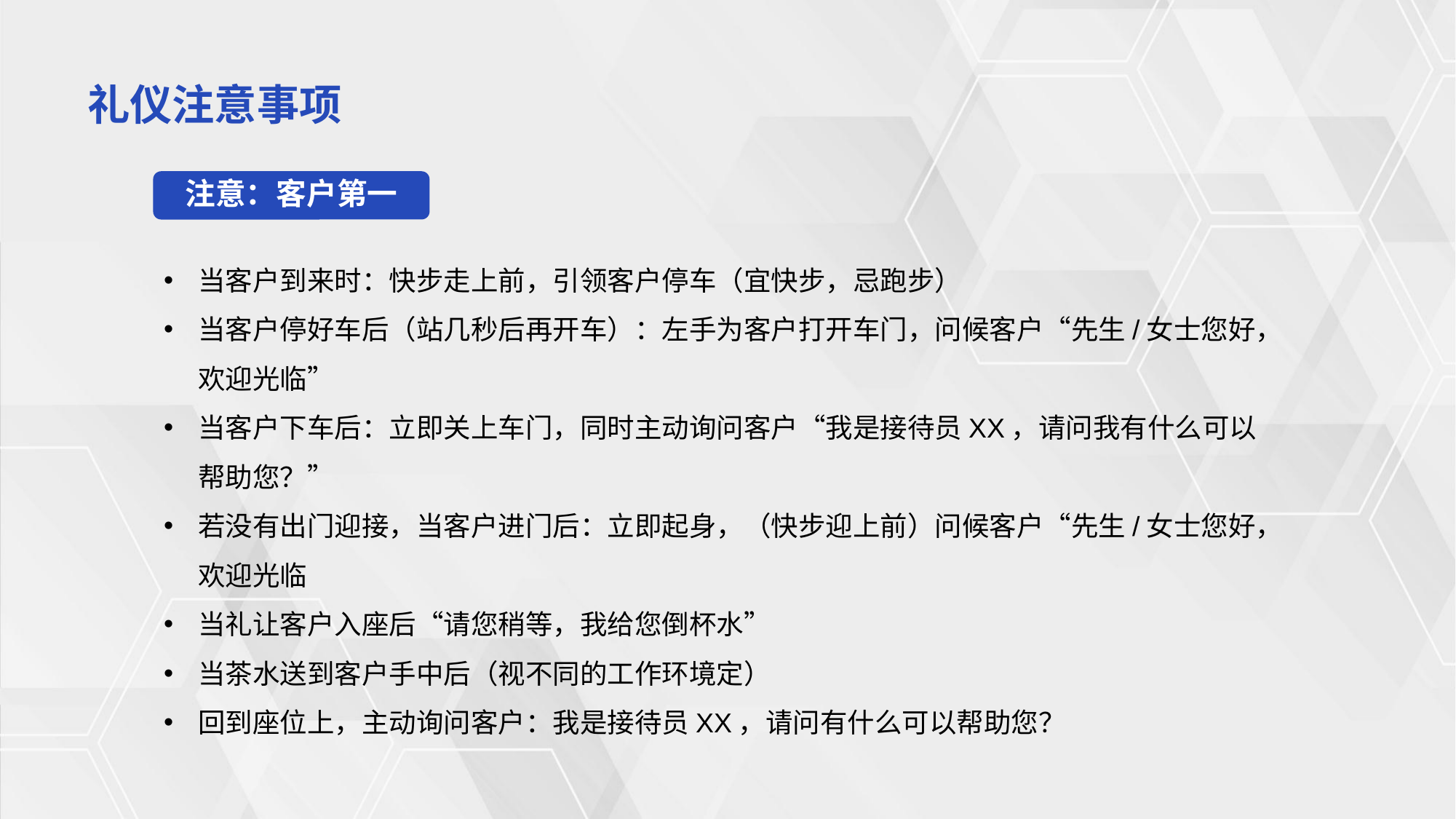

礼仪注意事项
注意：客户第一
当客户到来时：快步走上前，引领客户停车（宜快步，忌跑步）
当客户停好车后（站几秒后再开车）：左手为客户打开车门，问候客户“先生/女士您好，欢迎光临”
当客户下车后：立即关上车门，同时主动询问客户“我是接待员XX，请问我有什么可以帮助您？”
若没有出门迎接，当客户进门后：立即起身，（快步迎上前）问候客户“先生/女士您好，欢迎光临
当礼让客户入座后“请您稍等，我给您倒杯水”
当茶水送到客户手中后（视不同的工作环境定）
回到座位上，主动询问客户：我是接待员XX，请问有什么可以帮助您？